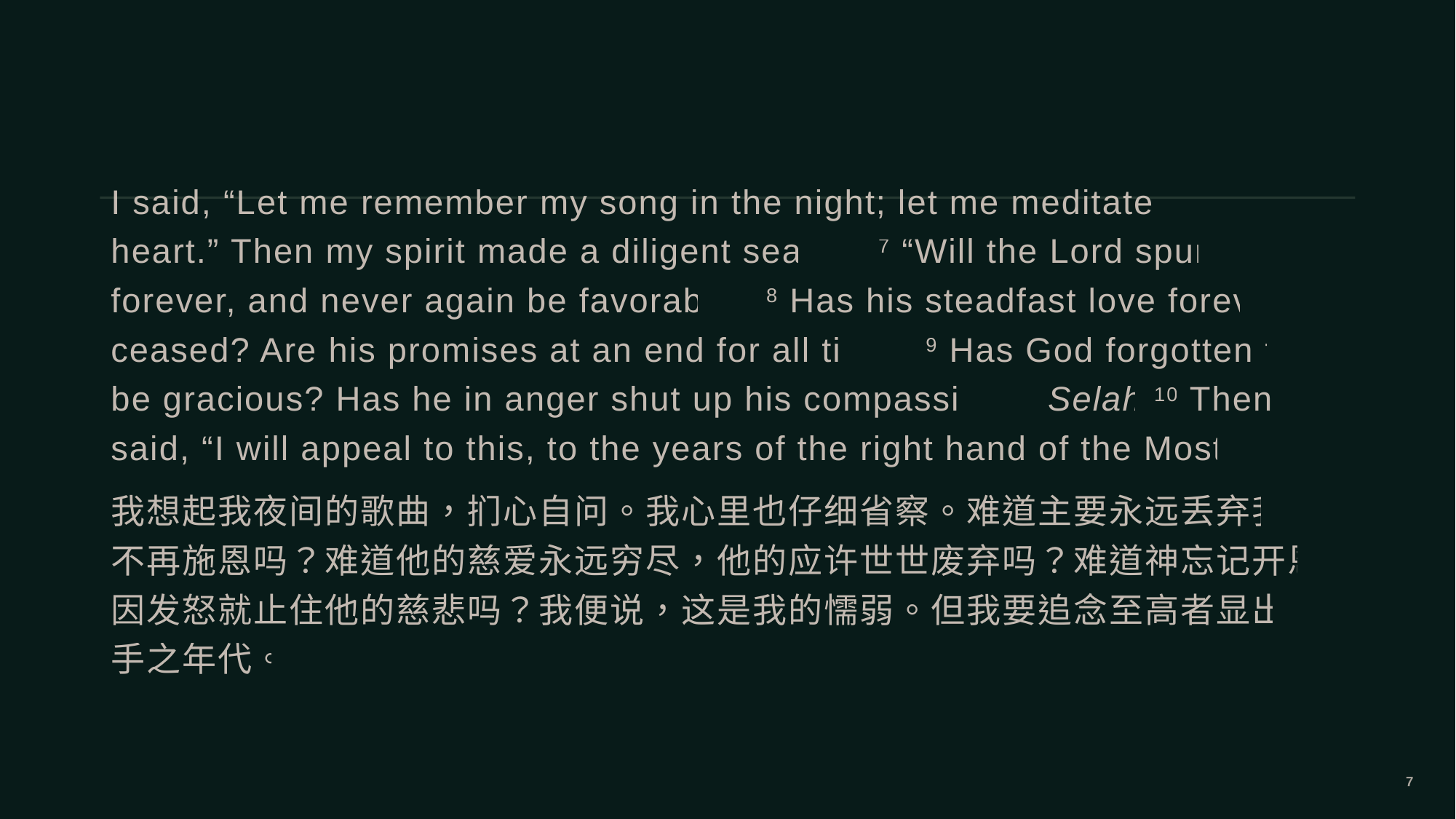

I said, “Let me remember my song in the night; let me meditate in my heart.” Then my spirit made a diligent search: 7 “Will the Lord spurn forever, and never again be favorable? 8 Has his steadfast love forever ceased? Are his promises at an end for all time? 9 Has God forgotten to be gracious? Has he in anger shut up his compassion?” Selah 10 Then I said, “I will appeal to this, to the years of the right hand of the Most High.”
我想起我夜间的歌曲，扪心自问。我心里也仔细省察。难道主要永远丢弃我，不再施恩吗？难道他的慈爱永远穷尽，他的应许世世废弃吗？难道神忘记开恩。因发怒就止住他的慈悲吗？我便说，这是我的懦弱。但我要追念至高者显出右手之年代。
7